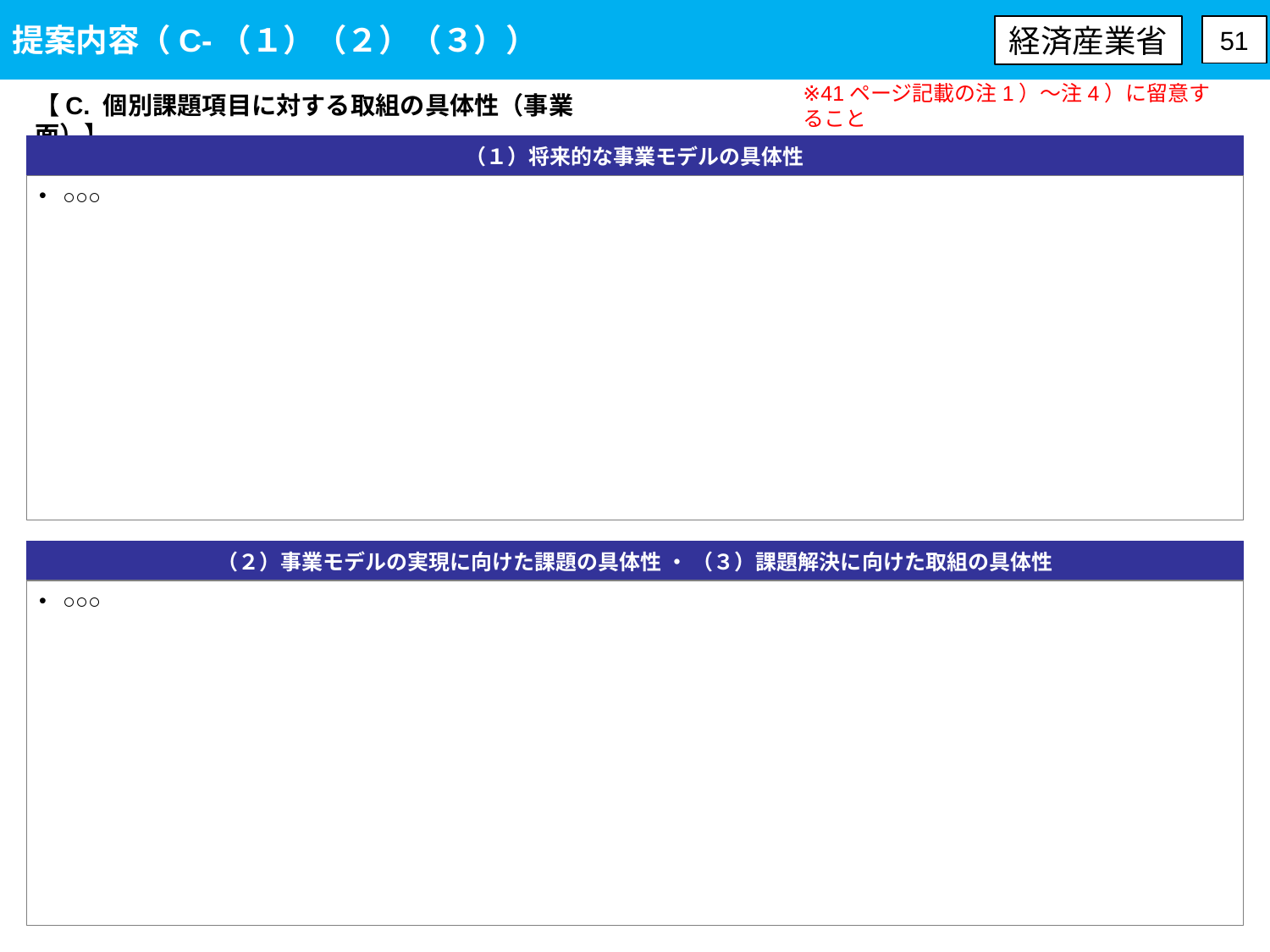

提案内容（C-（１）（２）（３））
経済産業省
51
【C. 個別課題項目に対する取組の具体性（事業面）】
※41ページ記載の注1）～注4）に留意すること
（１）将来的な事業モデルの具体性
○○○

（２）事業モデルの実現に向けた課題の具体性 ・ （３）課題解決に向けた取組の具体性
○○○